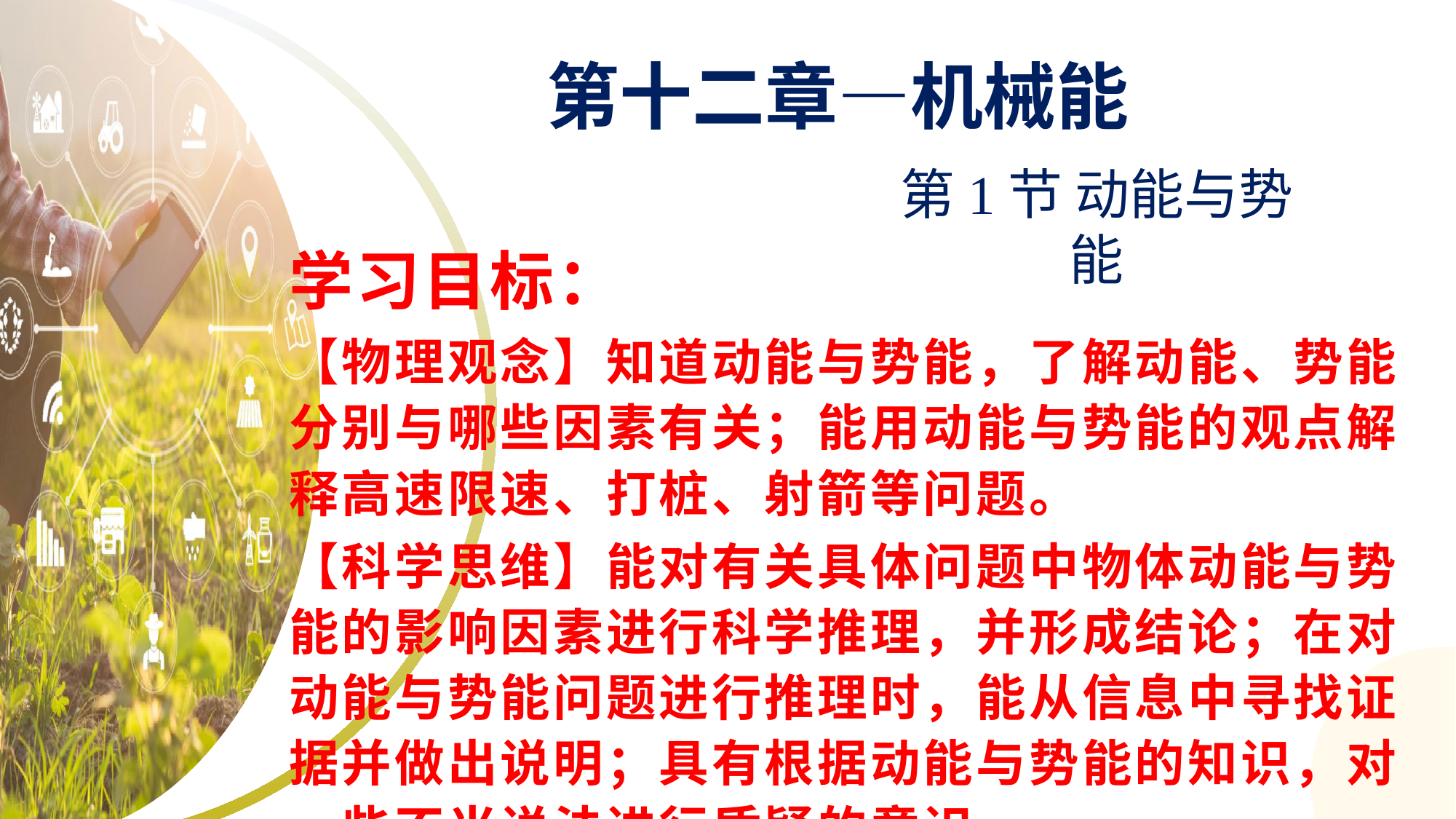

第十二章—机械能
第1节 动能与势能

学习目标：
【物理观念】知道动能与势能，了解动能、势能分别与哪些因素有关；能用动能与势能的观点解释高速限速、打桩、射箭等问题。
【科学思维】能对有关具体问题中物体动能与势能的影响因素进行科学推理，并形成结论；在对动能与势能问题进行推理时，能从信息中寻找证据并做出说明；具有根据动能与势能的知识，对一些不当说法进行质疑的意识。